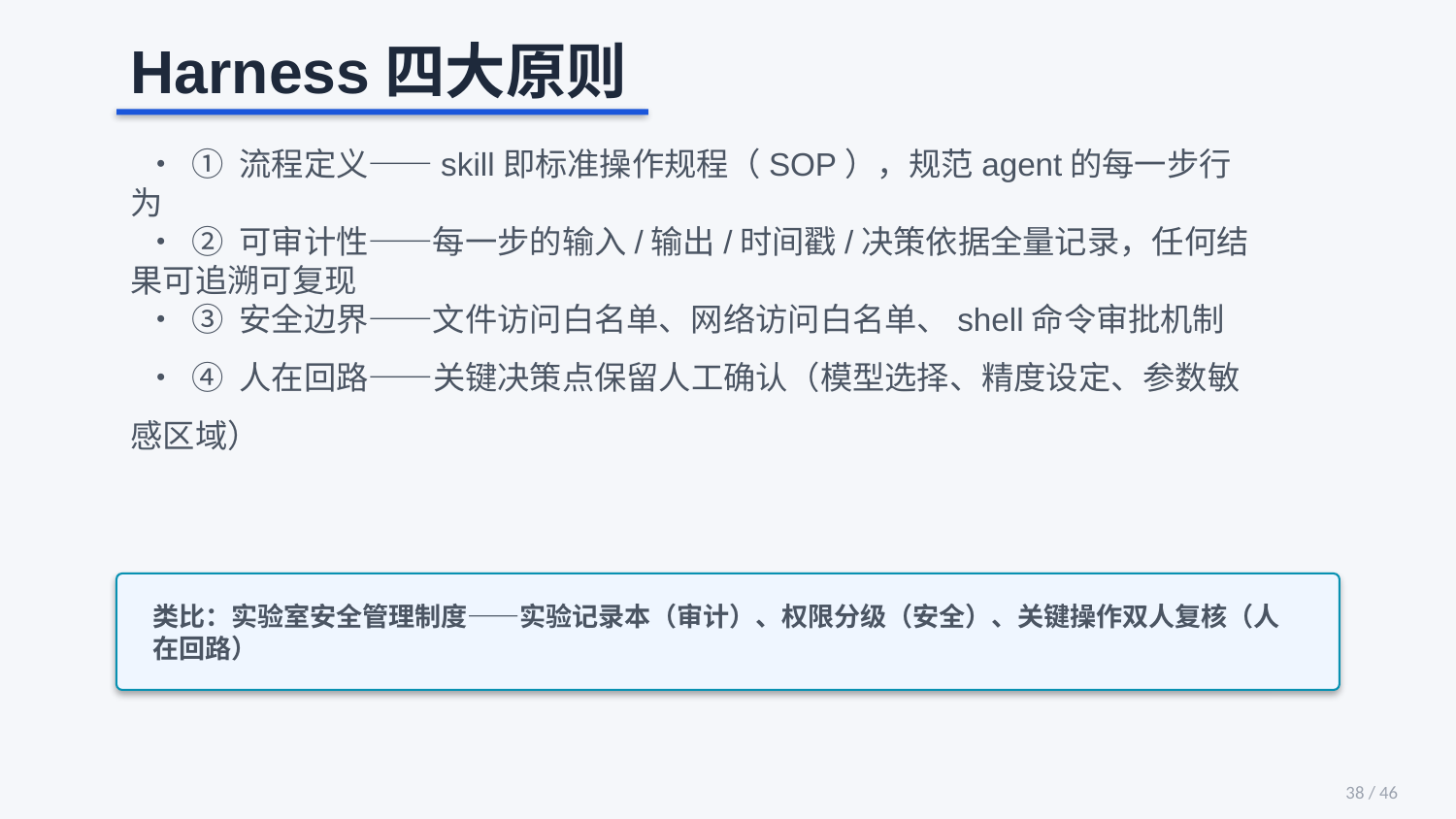

Harness四大原则

  •  ① 流程定义——skill即标准操作规程（SOP），规范agent的每一步行为
  •  ② 可审计性——每一步的输入/输出/时间戳/决策依据全量记录，任何结果可追溯可复现
  •  ③ 安全边界——文件访问白名单、网络访问白名单、shell命令审批机制
  •  ④ 人在回路——关键决策点保留人工确认（模型选择、精度设定、参数敏感区域）

类比：实验室安全管理制度——实验记录本（审计）、权限分级（安全）、关键操作双人复核（人在回路）
38 / 46